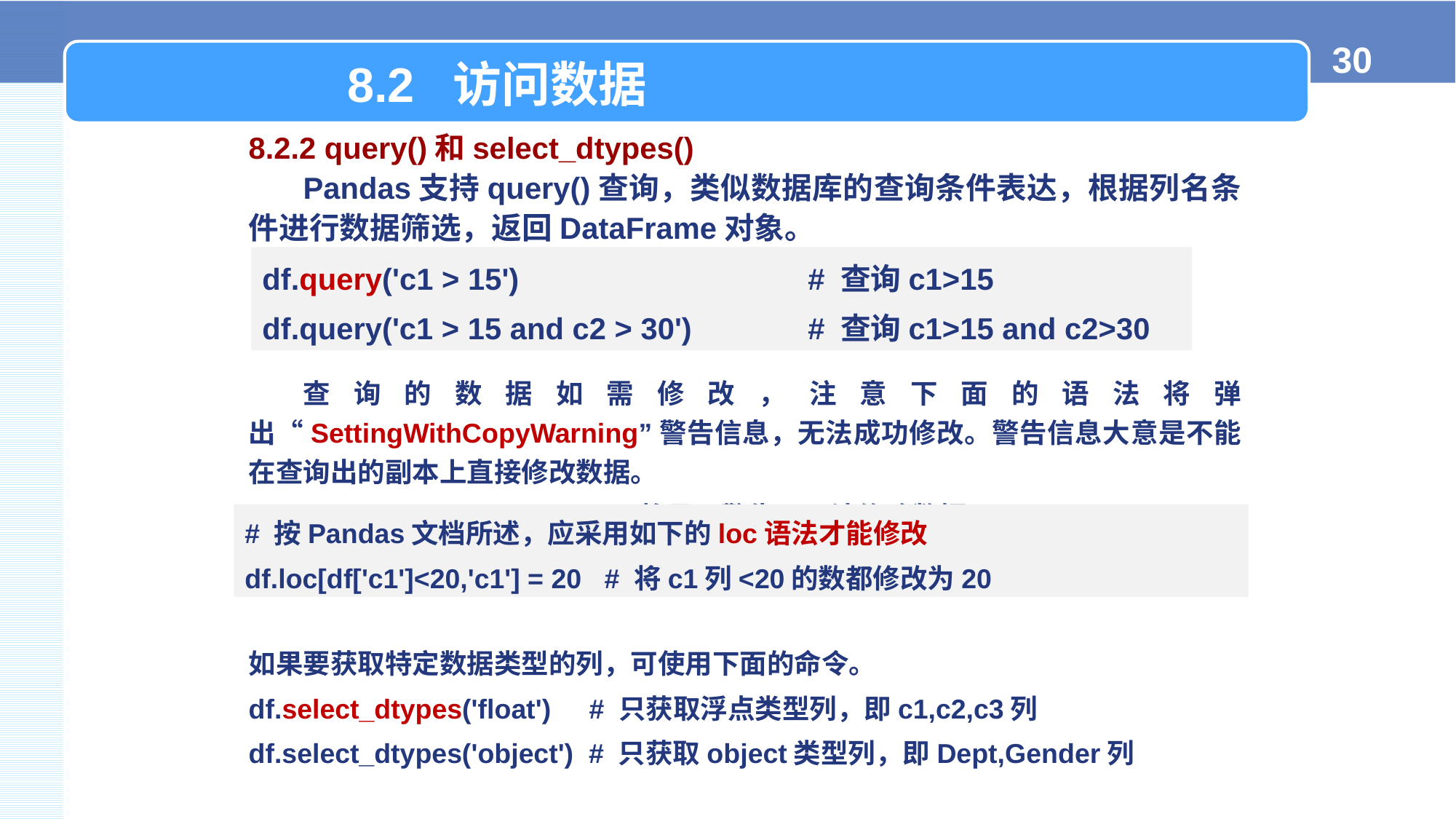

8.2  访问数据
8.2.2 query()和select_dtypes()
Pandas支持query()查询，类似数据库的查询条件表达，根据列名条件进行数据筛选，返回DataFrame对象。

df.query('c1 > 15')           		# 查询c1>15
df.query('c1 > 15 and c2 > 30')  	# 查询c1>15 and c2>30

查询的数据如需修改，注意下面的语法将弹出“SettingWithCopyWarning”警告信息，无法成功修改。警告信息大意是不能在查询出的副本上直接修改数据。
df.query('c1<20')['c1'] = 20   # 将显示警告，无法修改数据

# 按Pandas文档所述，应采用如下的loc语法才能修改
df.loc[df['c1']<20,'c1'] = 20   # 将c1列<20的数都修改为20

如果要获取特定数据类型的列，可使用下面的命令。
df.select_dtypes('float')     # 只获取浮点类型列，即c1,c2,c3列
df.select_dtypes('object')  # 只获取object类型列，即Dept,Gender列